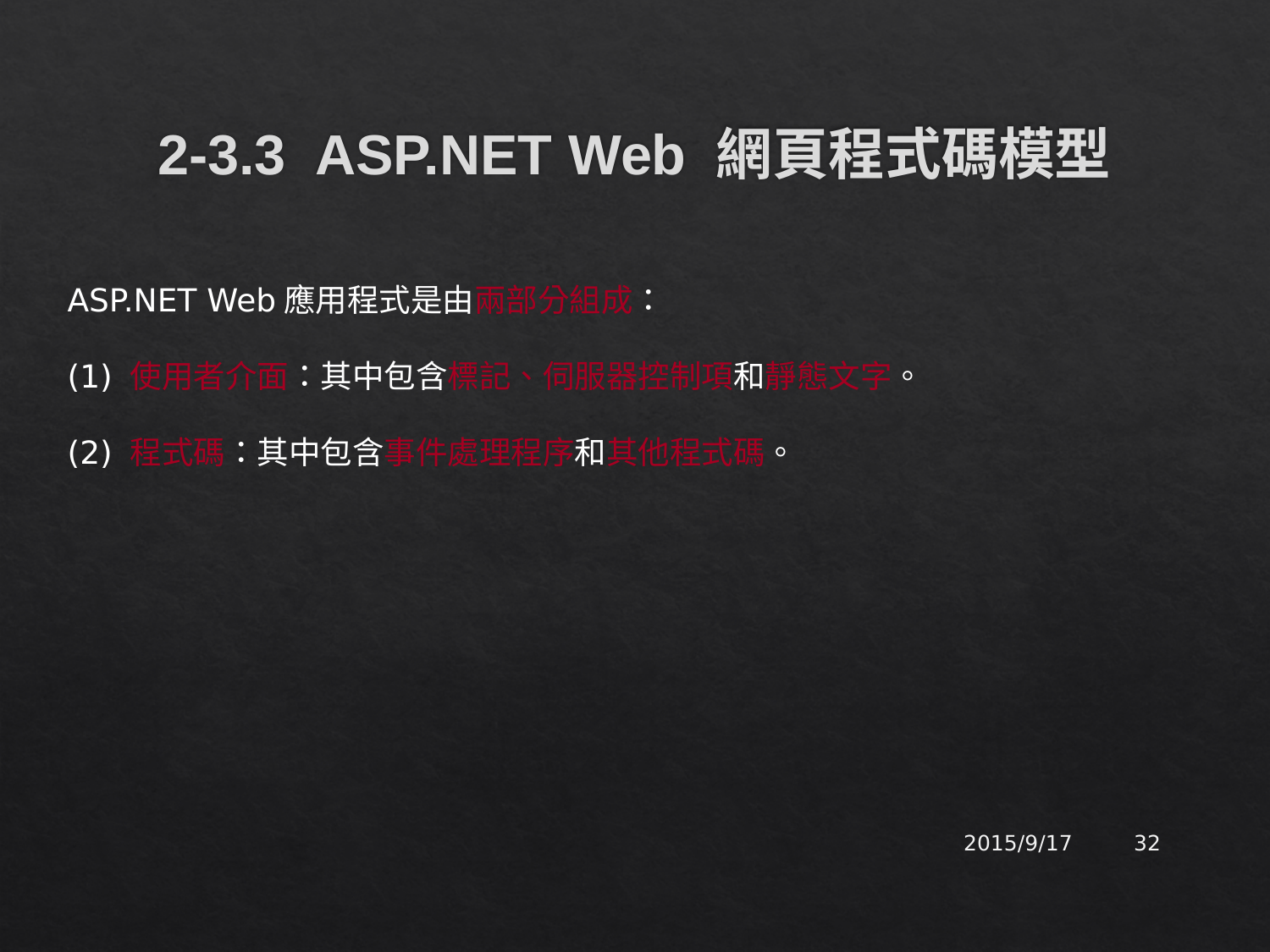

# 2-3.3  ASP.NET Web 網頁程式碼模型
ASP.NET Web應用程式是由兩部分組成：
(1) 使用者介面：其中包含標記、伺服器控制項和靜態文字。
(2) 程式碼：其中包含事件處理程序和其他程式碼。
2015/9/17
32